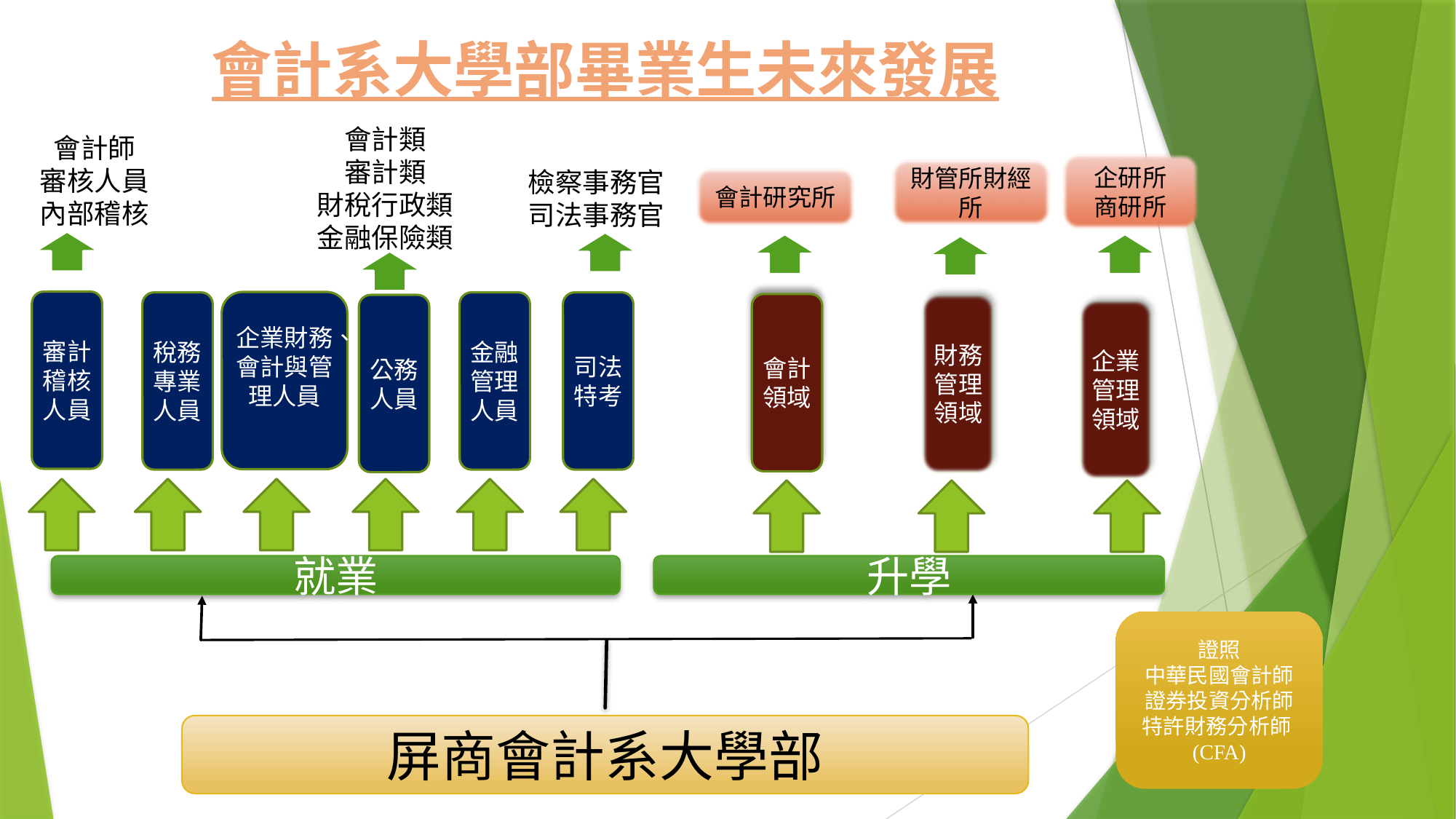

會計系大學部畢業生未來發展
會計類
審計類
財稅行政類
金融保險類
會計師
審核人員
內部稽核
企研所
商研所
財管所財經所
會計研究所
檢察事務官
司法事務官
企業財務、會計與管理人員

審計稽核人員
金融管理人員
司法特考
稅務專業人員
會計領域
公務人員
財務管理領域
企業管理領域
升學
就業
屏商會計系大學部

證照
中華民國會計師
證券投資分析師
特許財務分析師(CFA)